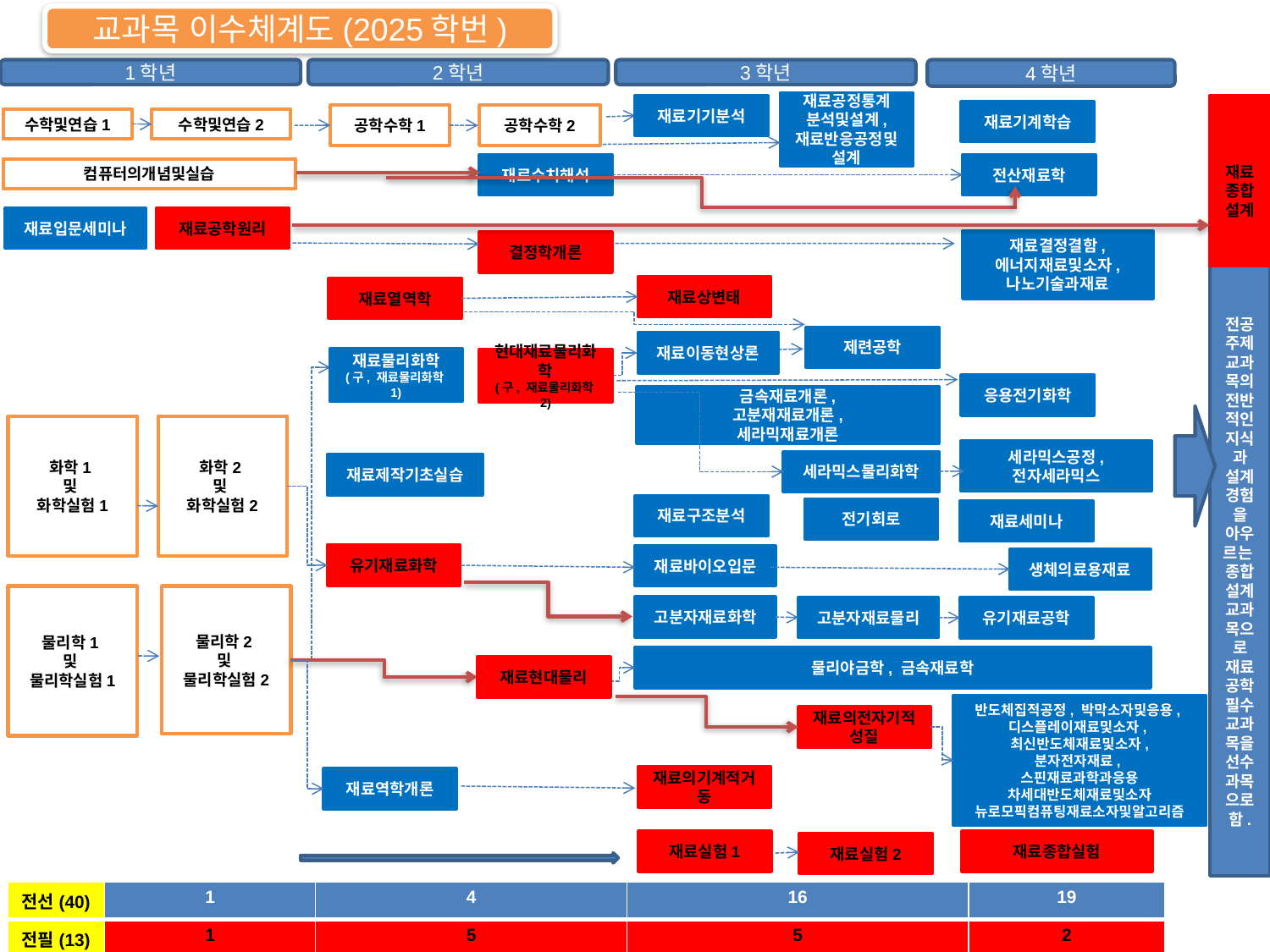

교과목 이수체계도(2025학번)
1학년
2학년
3학년
4학년
재료공정통계
분석및설계,
재료반응공정및설계
재료기기분석

전공주제교과목의 전반적인 지식과 설계경험을 아우르는
종합설계교과목으로 재료공학필수교과목을 선수과목으로 함.

재료종합설계

재료기계학습
공학수학2
공학수학1
수학및연습1
수학및연습2
재료수치해석
전산재료학
컴퓨터의개념및실습
재료공학원리
재료입문세미나
재료결정결함,
에너지재료및소자,
나노기술과재료
결정학개론
재료상변태
재료열역학
제련공학
재료이동현상론
재료물리화학
(구, 재료물리화학1)
현대재료물리화학
(구, 재료물리화학2)
응용전기화학
금속재료개론,
고분재재료개론,
세라믹재료개론

화학1
및
화학실험1
화학2
및
화학실험2
세라믹스공정,
전자세라믹스
세라믹스물리화학
재료제작기초실습
재료구조분석
전기회로
재료세미나
유기재료화학
재료바이오입문
생체의료용재료
물리학1
및
물리학실험1
물리학2
및
물리학실험2
고분자재료화학
고분자재료물리
유기재료공학
물리야금학, 금속재료학
재료현대물리
반도체집적공정, 박막소자및응용,
디스플레이재료및소자,
최신반도체재료및소자,
분자전자재료,
스핀재료과학과응용
차세대반도체재료및소자
뉴로모픽컴퓨팅재료소자및알고리즘
재료의전자기적성질
재료의기계적거동
재료역학개론
재료실험1
재료종합실험
재료실험2

| 전선(40) | 1 | 4 | 16 | 19 |
| --- | --- | --- | --- | --- |
| 전필(13) | 1 | 5 | 5 | 2 |